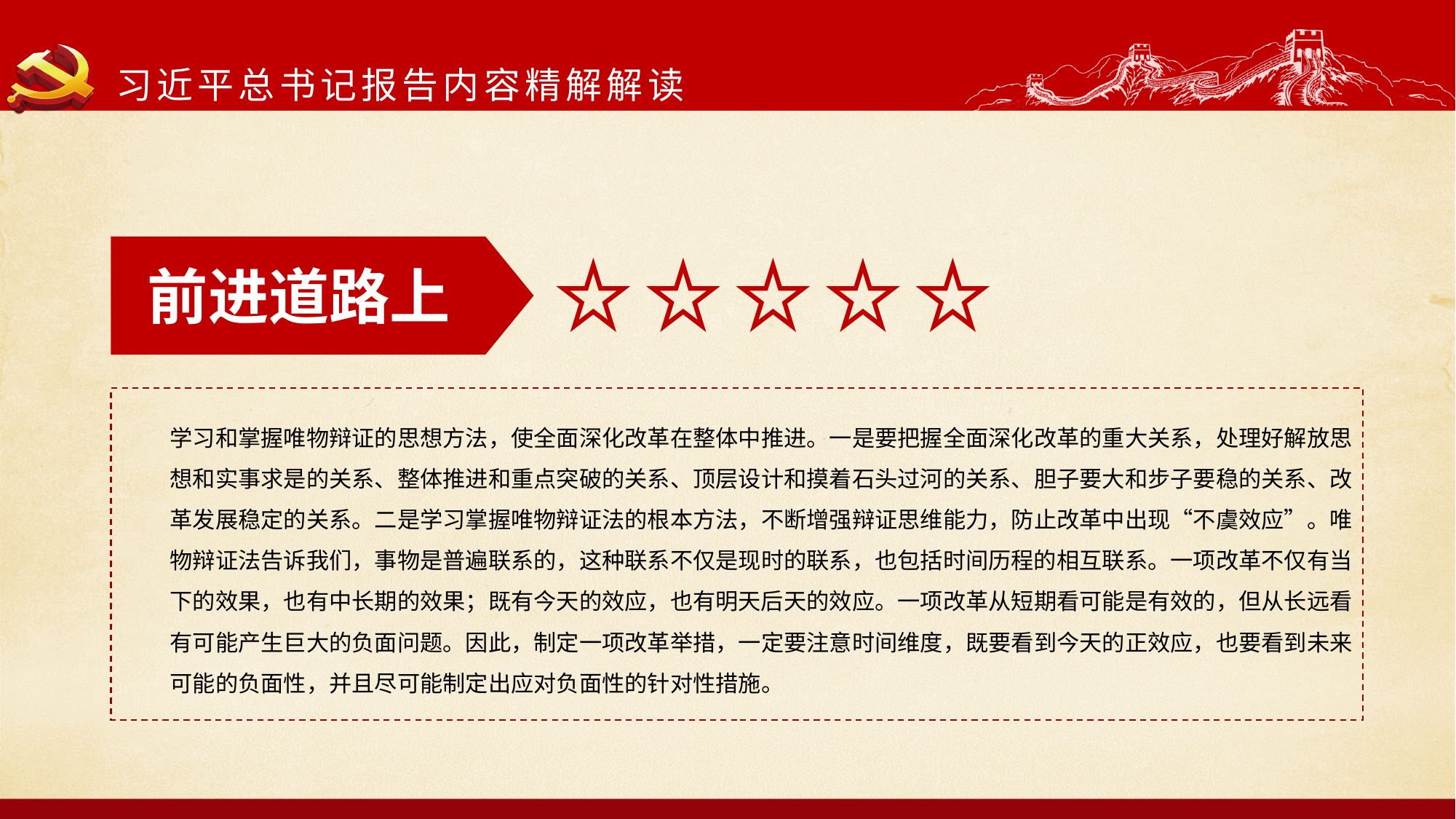

习近平总书记报告内容精解解读

前进道路上

学习和掌握唯物辩证的思想方法，使全面深化改革在整体中推进。一是要把握全面深化改革的重大关系，处理好解放思想和实事求是的关系、整体推进和重点突破的关系、顶层设计和摸着石头过河的关系、胆子要大和步子要稳的关系、改革发展稳定的关系。二是学习掌握唯物辩证法的根本方法，不断增强辩证思维能力，防止改革中出现“不虞效应”。唯物辩证法告诉我们，事物是普遍联系的，这种联系不仅是现时的联系，也包括时间历程的相互联系。一项改革不仅有当下的效果，也有中长期的效果；既有今天的效应，也有明天后天的效应。一项改革从短期看可能是有效的，但从长远看有可能产生巨大的负面问题。因此，制定一项改革举措，一定要注意时间维度，既要看到今天的正效应，也要看到未来可能的负面性，并且尽可能制定出应对负面性的针对性措施。